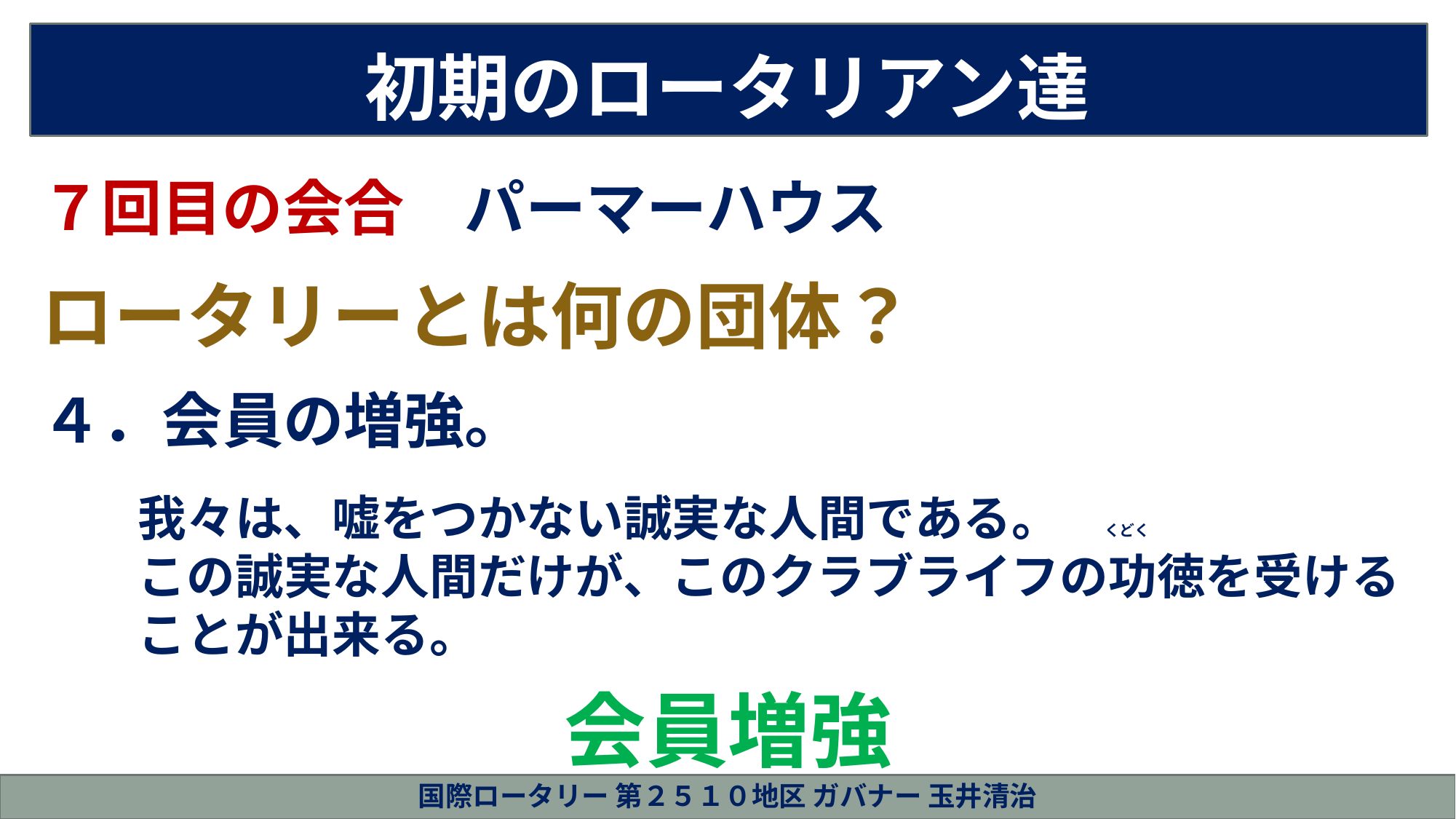

斉木

初期のロータリアン達
７回目の会合　パーマーハウス
ロータリーとは何の団体？
４．会員の増強。

　　我々は、嘘をつかない誠実な人間である。    くどく
　　この誠実な人間だけが、このクラブライフの功徳を受ける
　　ことが出来る。

会員増強
国際ロータリー 第２５１０地区 ガバナー 玉井清治